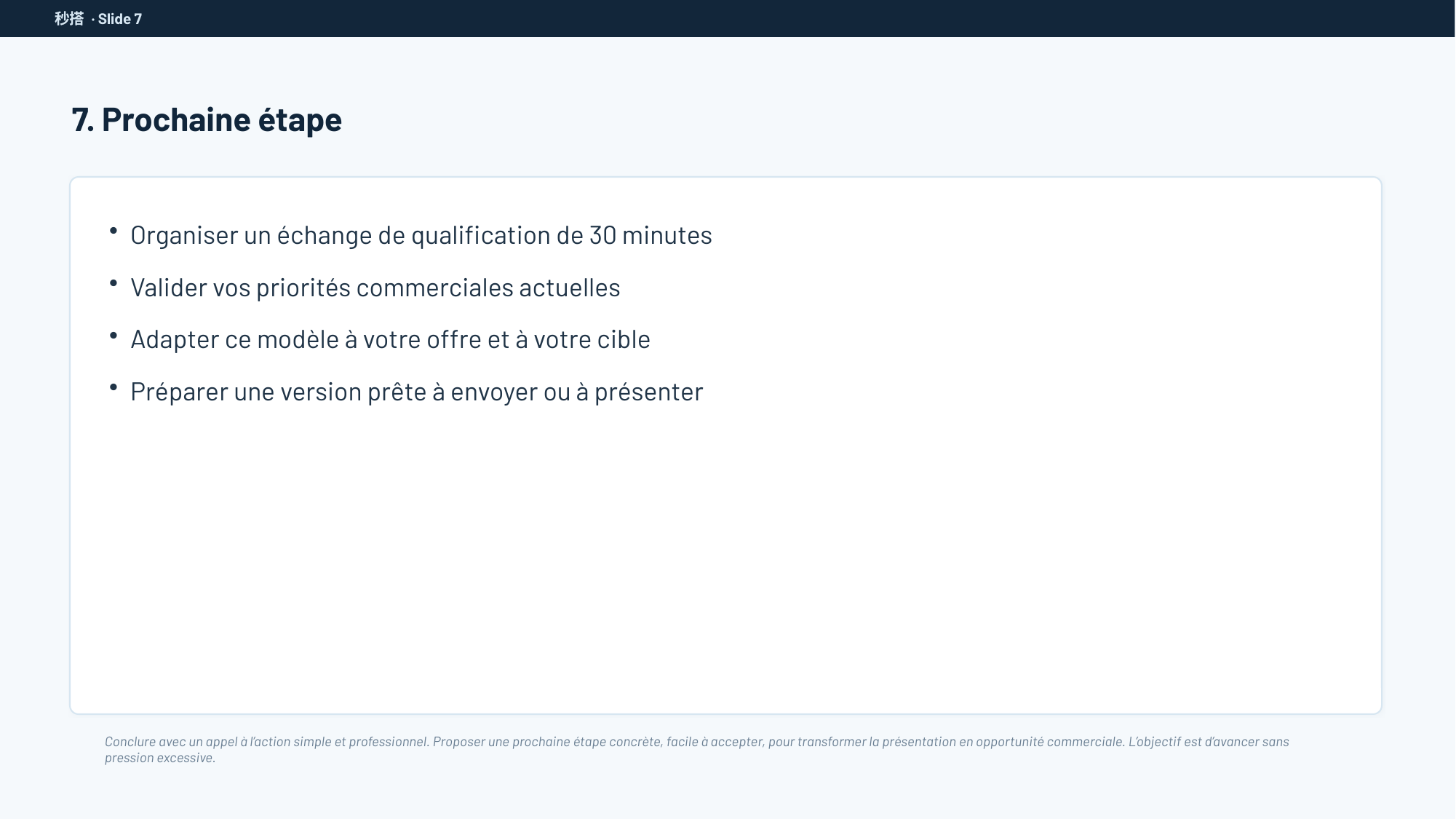

秒搭 · Slide 7
7. Prochaine étape

Organiser un échange de qualification de 30 minutes
Valider vos priorités commerciales actuelles
Adapter ce modèle à votre offre et à votre cible
Préparer une version prête à envoyer ou à présenter
Conclure avec un appel à l’action simple et professionnel. Proposer une prochaine étape concrète, facile à accepter, pour transformer la présentation en opportunité commerciale. L’objectif est d’avancer sans pression excessive.